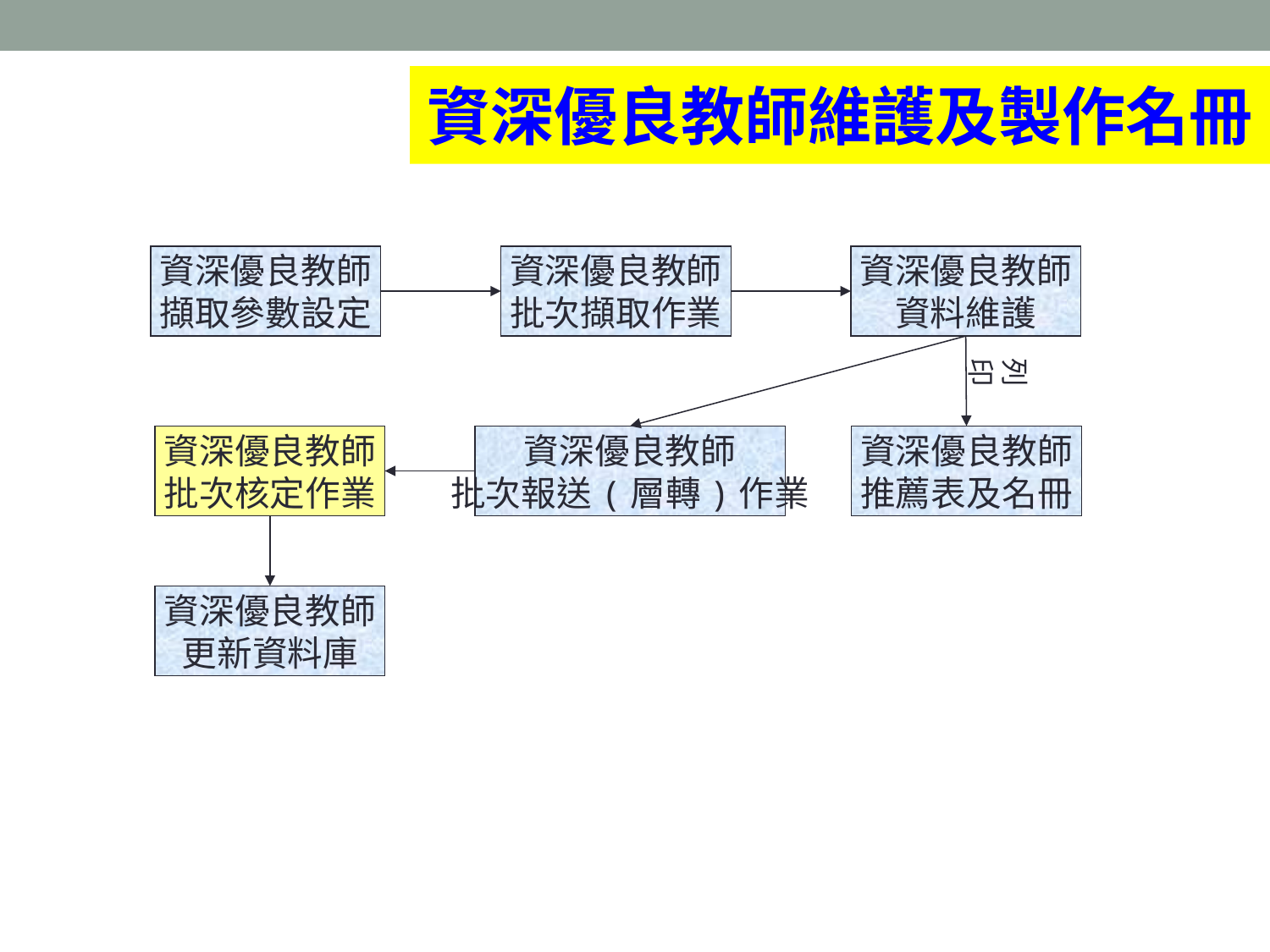

資深優良教師維護及製作名冊
資深優良教師
擷取參數設定
資深優良教師
批次擷取作業
資深優良教師
資料維護
列印
資深優良教師
批次核定作業
資深優良教師
批次報送(層轉)作業
資深優良教師
推薦表及名冊
資深優良教師
更新資料庫